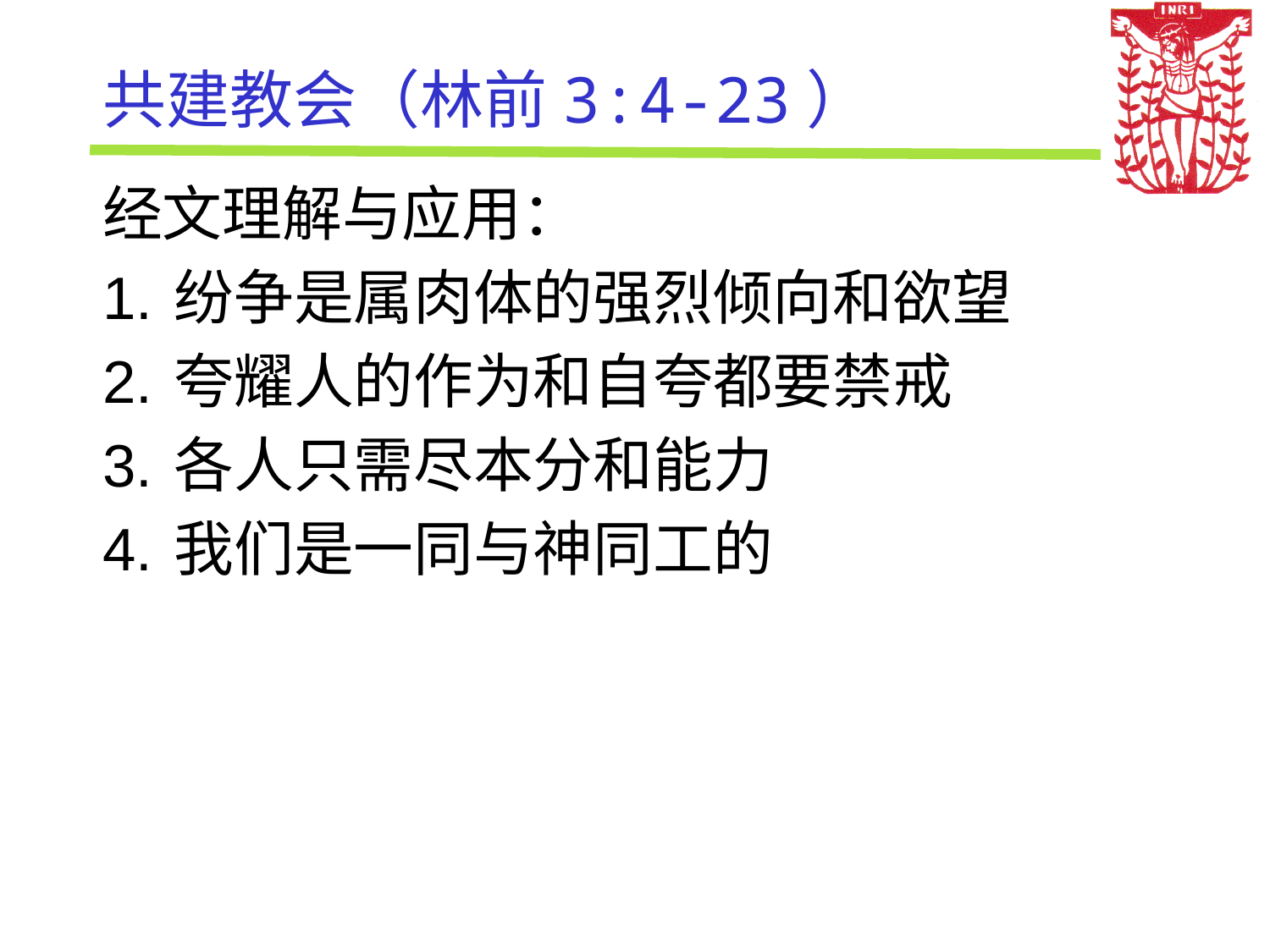

# 共建教会（林前3:4-23）
经文理解与应用：
纷争是属肉体的强烈倾向和欲望
夸耀人的作为和自夸都要禁戒
各人只需尽本分和能力
我们是一同与神同工的